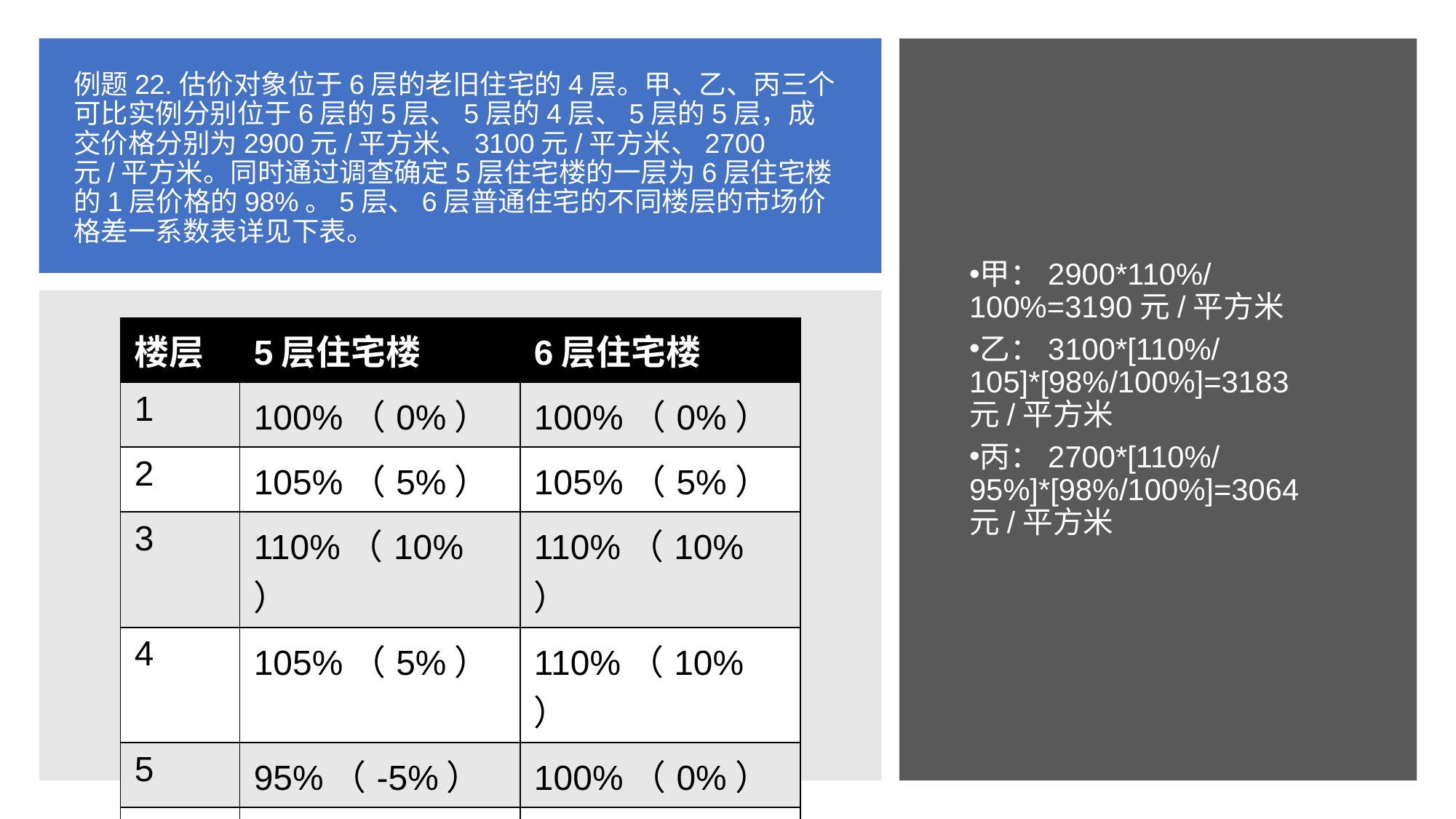

# 例题22.估价对象位于6层的老旧住宅的4层。甲、乙、丙三个可比实例分别位于6层的5层、5层的4层、5层的5层，成交价格分别为2900元/平方米、3100元/平方米、2700元/平方米。同时通过调查确定5层住宅楼的一层为6层住宅楼的1层价格的98%。5层、6层普通住宅的不同楼层的市场价格差一系数表详见下表。
甲：2900*110%/100%=3190元/平方米
乙：3100*[110%/105]*[98%/100%]=3183元/平方米
丙：2700*[110%/95%]*[98%/100%]=3064元/平方米

| 楼层 | 5层住宅楼 | 6层住宅楼 |
| --- | --- | --- |
| 1 | 100%（0%） | 100%（0%） |
| 2 | 105%（5%） | 105%（5%） |
| 3 | 110%（10%） | 110%（10%） |
| 4 | 105%（5%） | 110%（10%） |
| 5 | 95%（-5%） | 100%（0%） |
| 6 |  | 90%（-10%） |